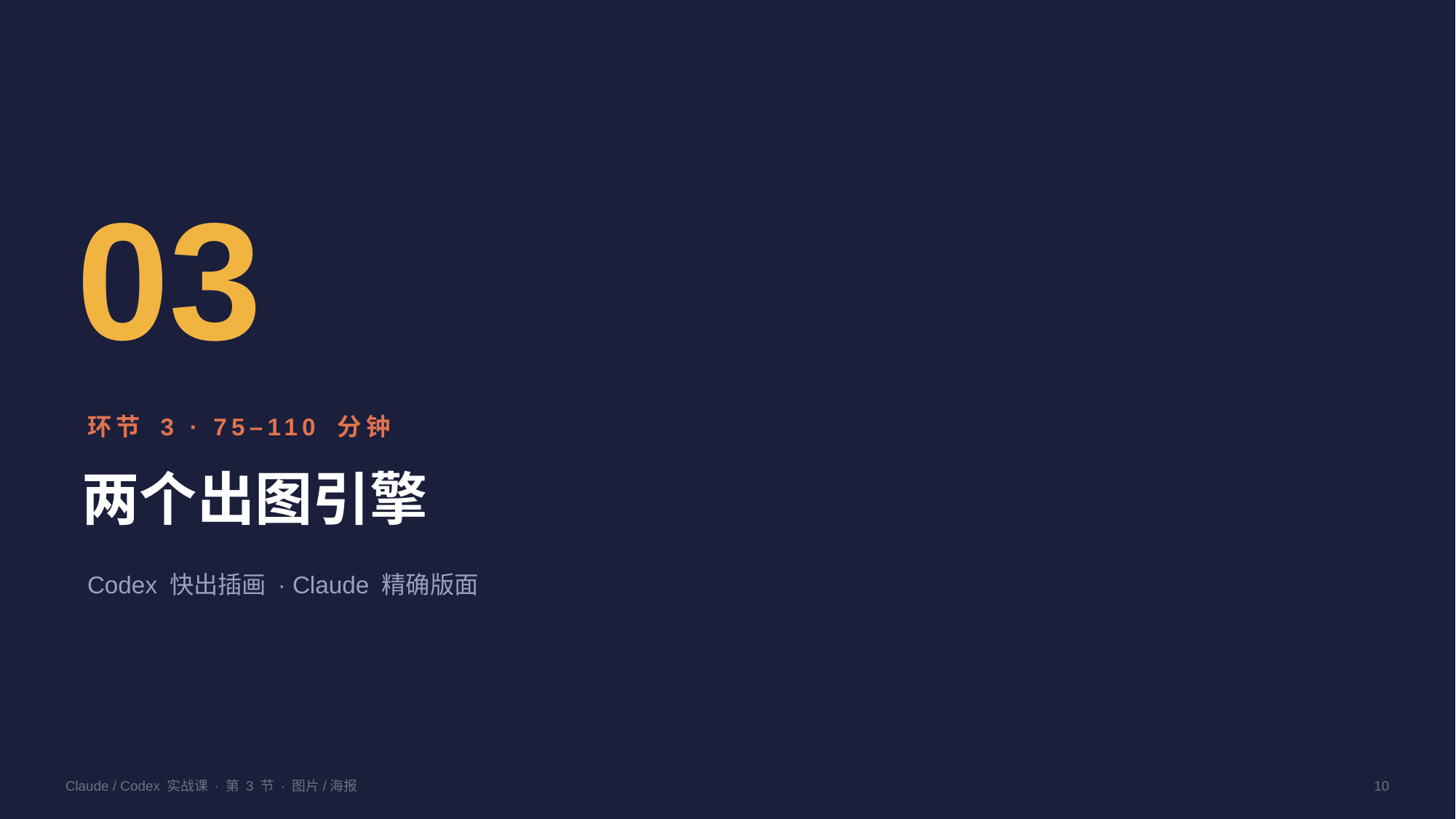

03
环节 3 · 75–110 分钟
两个出图引擎
Codex 快出插画 · Claude 精确版面
Claude / Codex 实战课 · 第 3 节 · 图片/海报
10